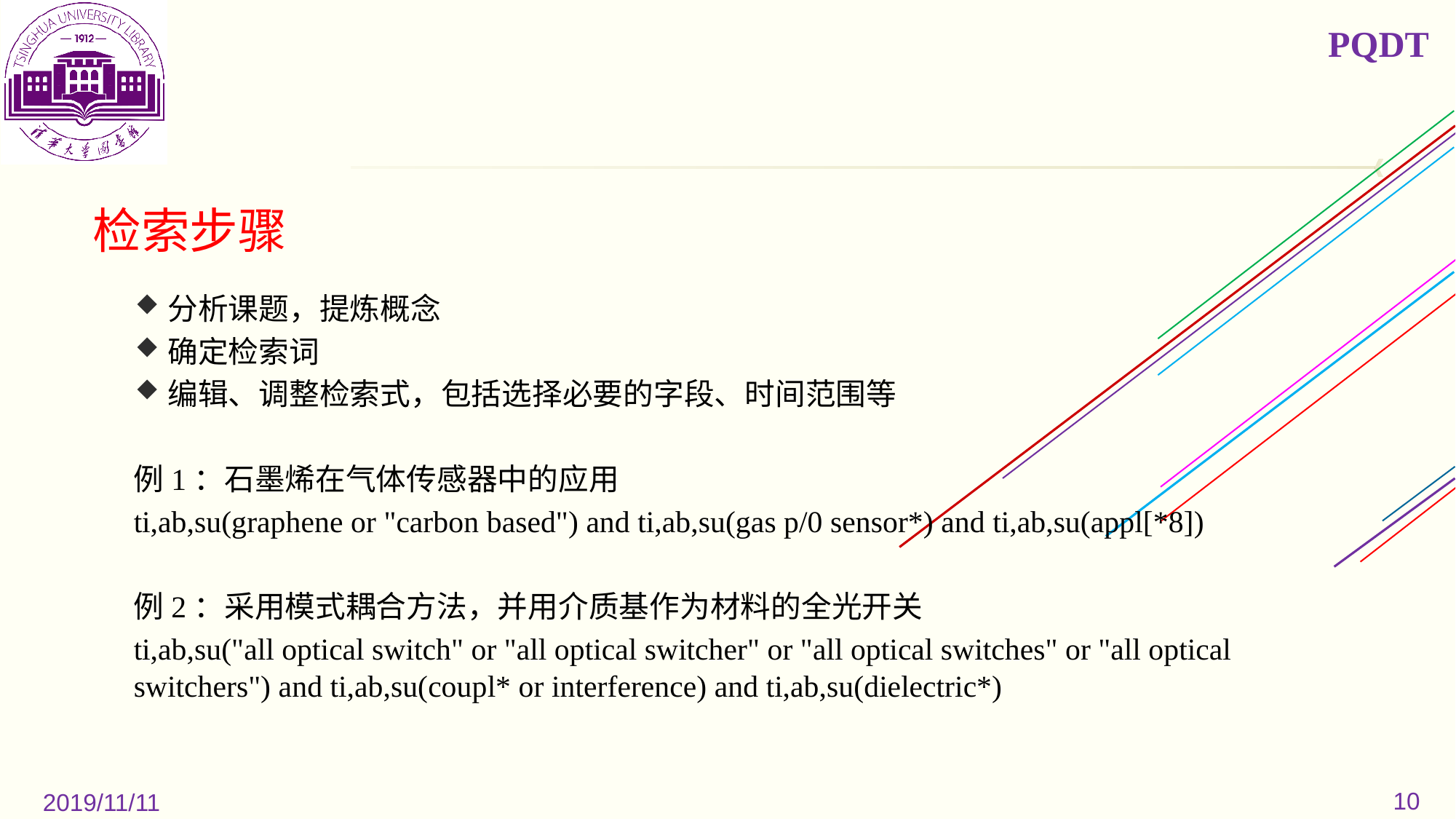

PQDT
检索步骤

分析课题，提炼概念
确定检索词
编辑、调整检索式，包括选择必要的字段、时间范围等

例1：石墨烯在气体传感器中的应用
ti,ab,su(graphene or "carbon based") and ti,ab,su(gas p/0 sensor*) and ti,ab,su(appl[*8])

例2：采用模式耦合方法，并用介质基作为材料的全光开关
ti,ab,su("all optical switch" or "all optical switcher" or "all optical switches" or "all optical switchers") and ti,ab,su(coupl* or interference) and ti,ab,su(dielectric*)

10
2019/11/11